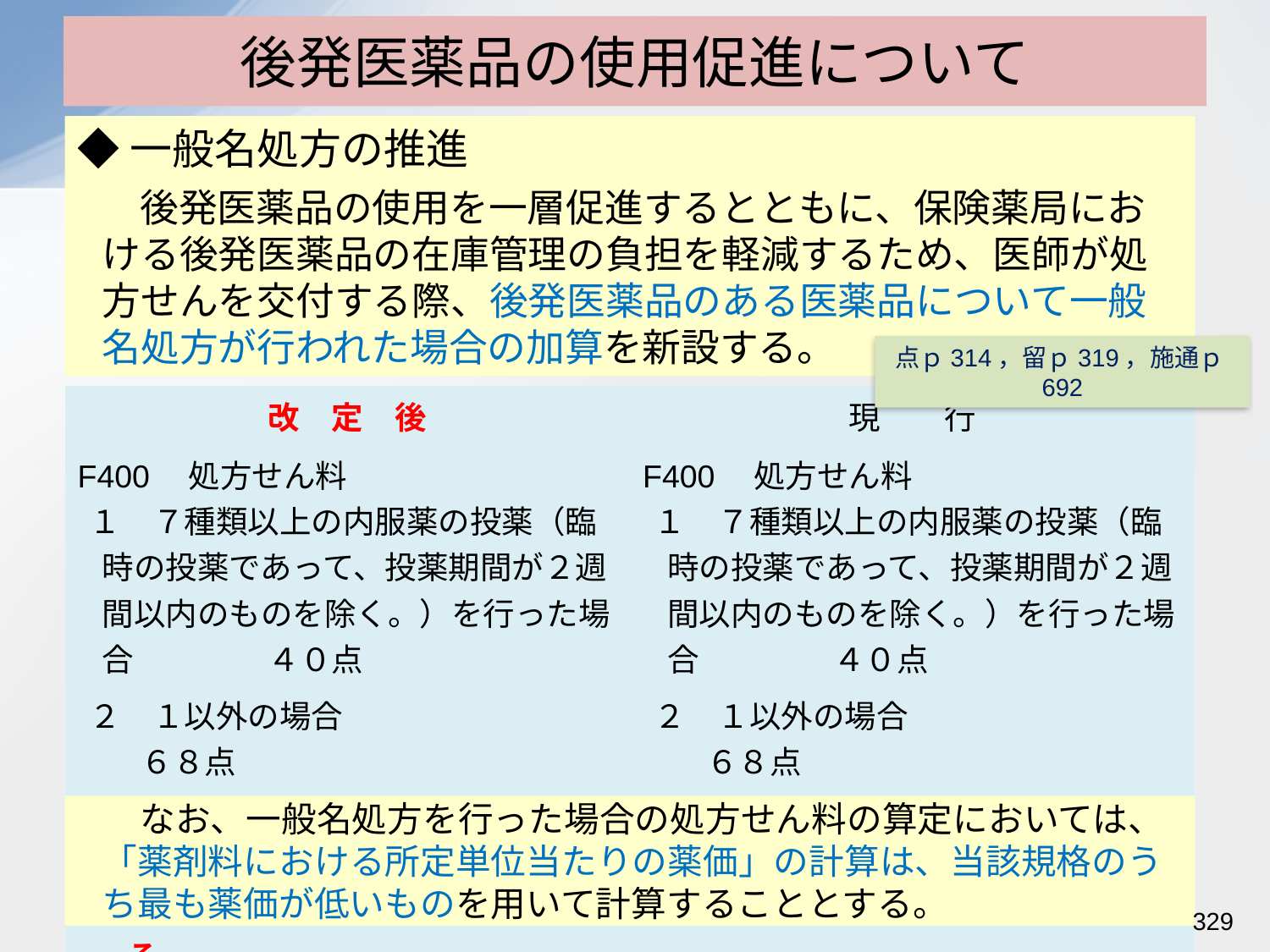

# 後発医薬品の使用促進について
◆一般名処方の推進
後発医薬品の使用を一層促進するとともに、保険薬局における後発医薬品の在庫管理の負担を軽減するため、医師が処方せんを交付する際、後発医薬品のある医薬品について一般名処方が行われた場合の加算を新設する。
点ｐ314，留ｐ319，施通ｐ692
| 改　定　後 | 現　　行 |
| --- | --- |
| F400　処方せん料 １　７種類以上の内服薬の投薬（臨時の投薬であって、投薬期間が２週間以内のものを除く。）を行った場合　　　　 ４０点 ２　１以外の場合 　　　　　　　　　 ６８点 注６　薬剤の一般的名称を記載する処方せんを交付した場合、処方せんの交付１回につき２点を加算する。 | F400　処方せん料 １　７種類以上の内服薬の投薬（臨時の投薬であって、投薬期間が２週間以内のものを除く。）を行った場合　　　　 ４０点 ２　１以外の場合 　　　　　　　　　 ６８点 |
なお、一般名処方を行った場合の処方せん料の算定においては、「薬剤料における所定単位当たりの薬価」の計算は、当該規格のうち最も薬価が低いものを用いて計算することとする。
329